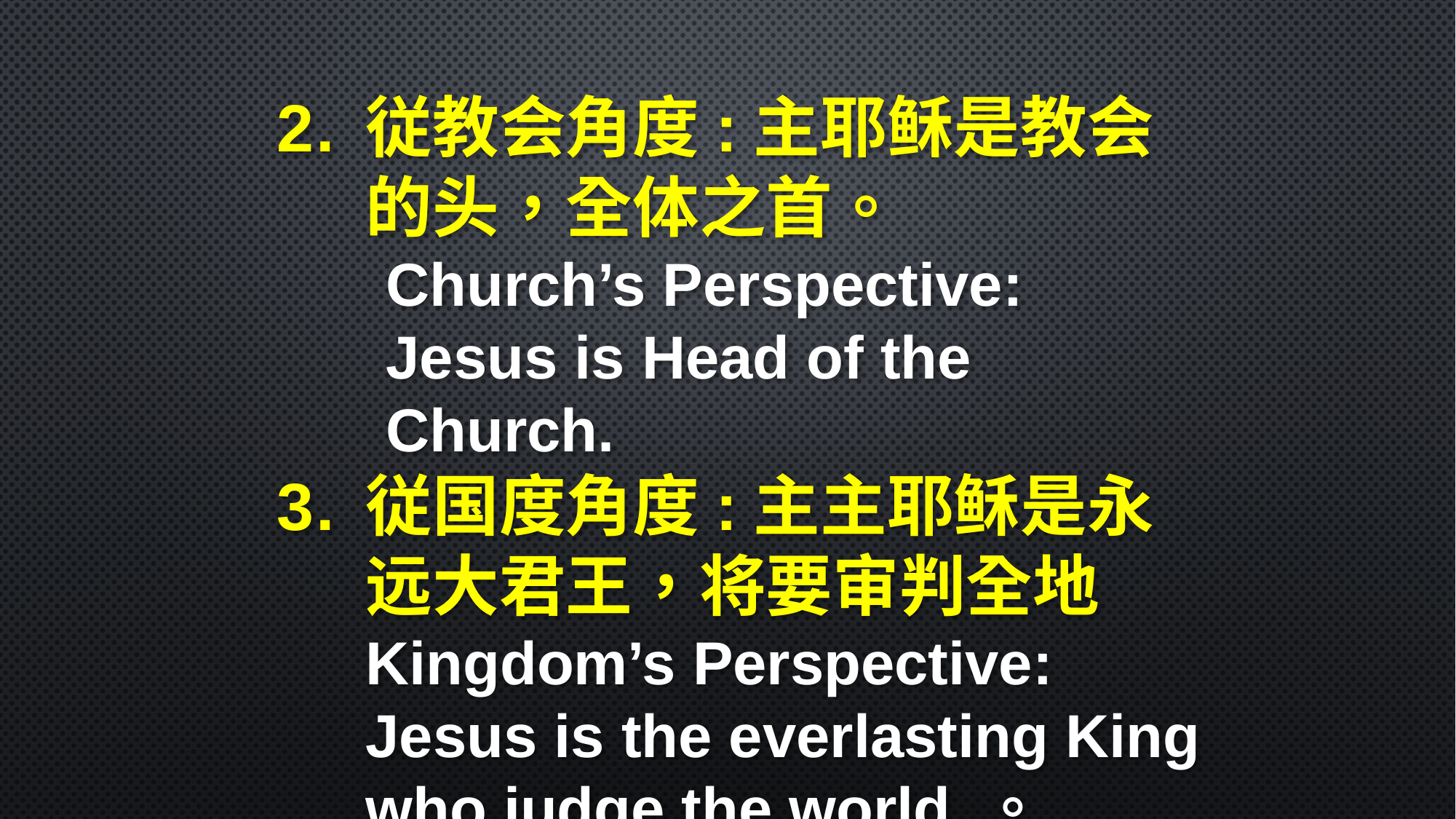

従教会角度:主耶稣是教会的头，全体之首。
Church’s Perspective: Jesus is Head of the Church.
従国度角度:主主耶稣是永远大君王，将要审判全地Kingdom’s Perspective: Jesus is the everlasting King who judge the world.。